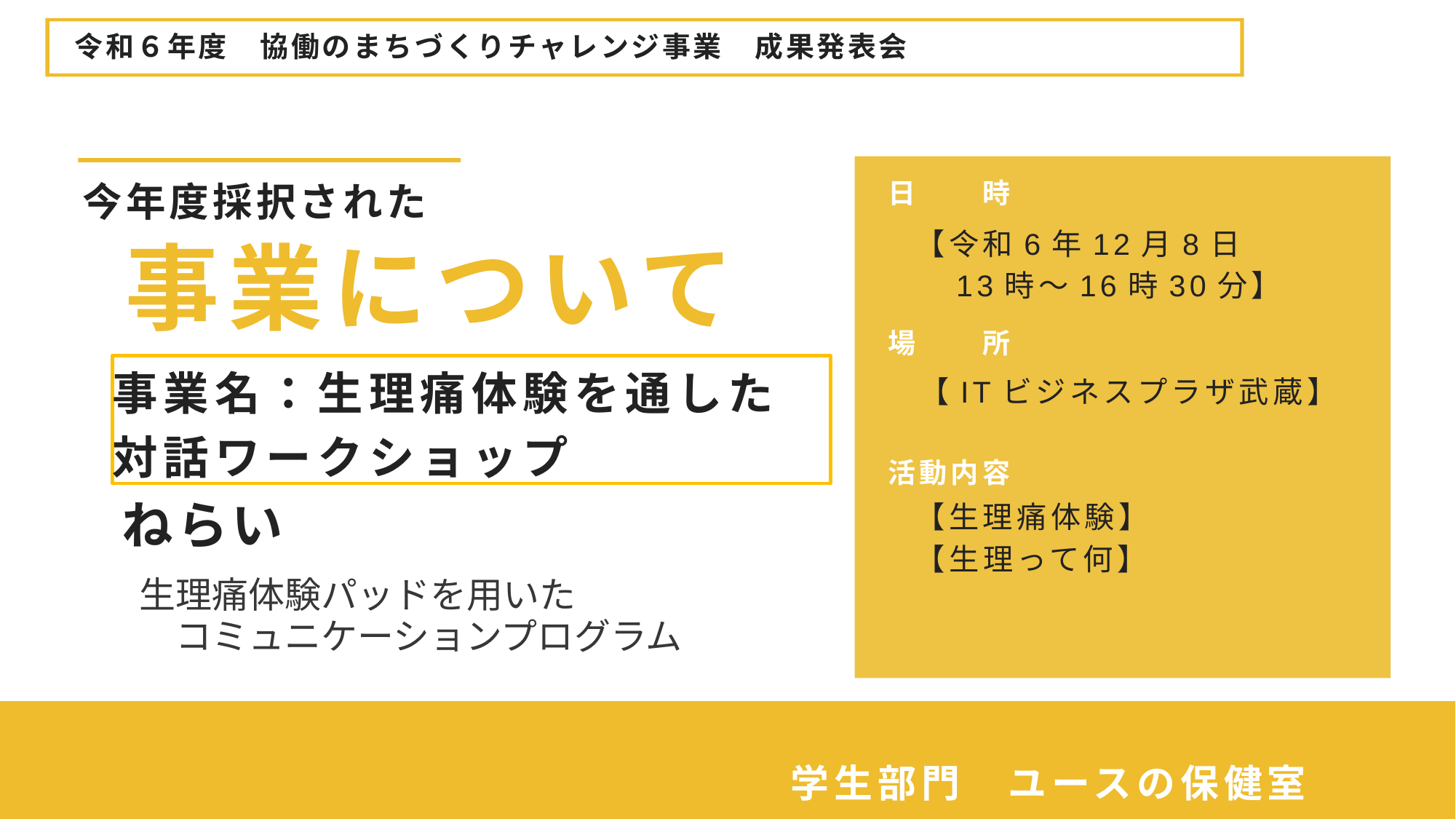

令和６年度　協働のまちづくりチャレンジ事業　成果発表会

日　　時
今年度採択された
【令和6年12月8日
　13時～16時30分】
事業について
場　　所
事業名：生理痛体験を通した対話ワークショップ
【ITビジネスプラザ武蔵】
活動内容
【生理痛体験】
【生理って何】
ねらい

生理痛体験パッドを用いた
　コミュニケーションプログラム

【○○】部門　【団体名】
学生部門　ユースの保健室